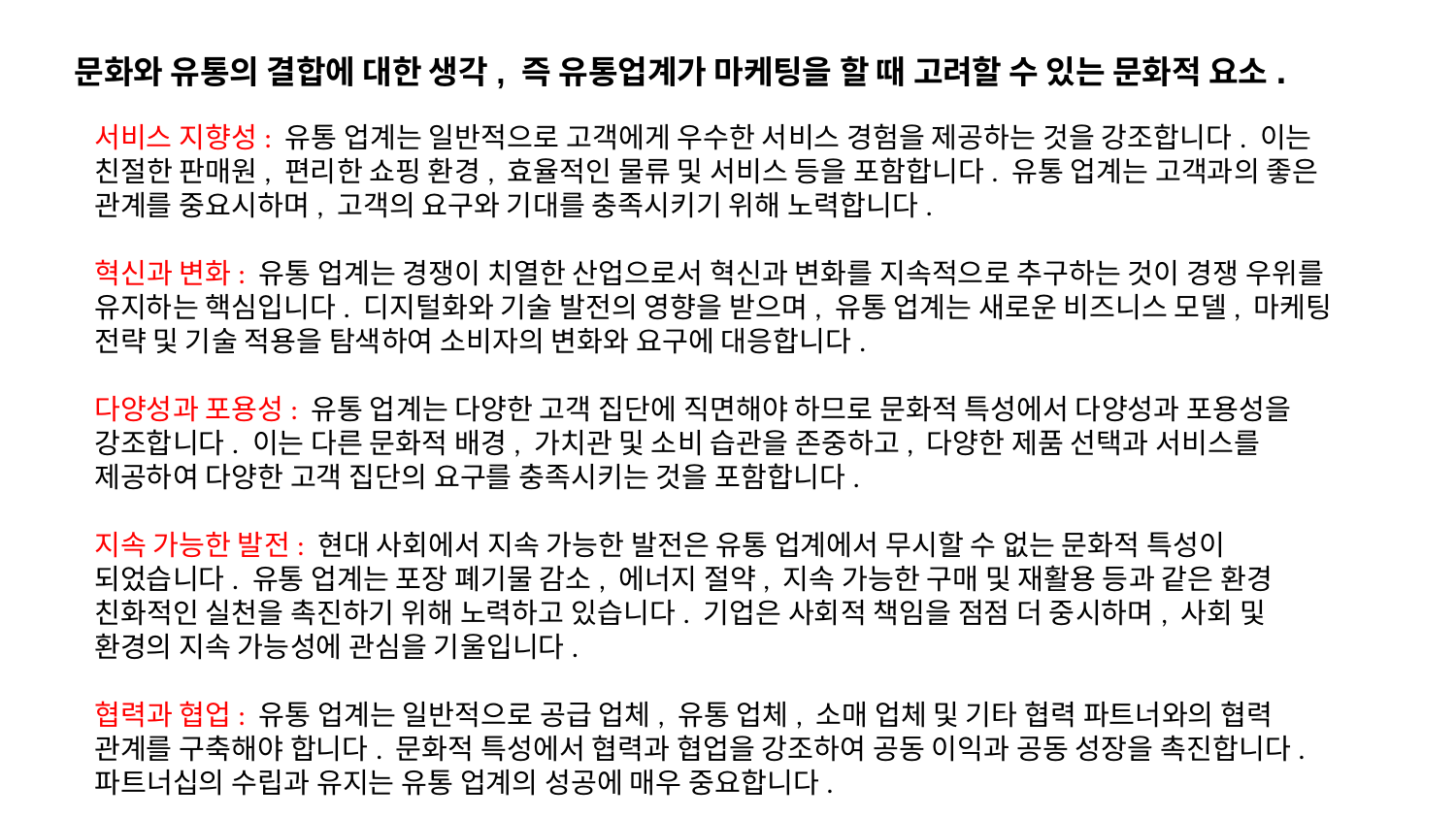

문화와 유통의 결합에 대한 생각, 즉 유통업계가 마케팅을 할 때 고려할 수 있는 문화적 요소.
서비스 지향성: 유통 업계는 일반적으로 고객에게 우수한 서비스 경험을 제공하는 것을 강조합니다. 이는 친절한 판매원, 편리한 쇼핑 환경, 효율적인 물류 및 서비스 등을 포함합니다. 유통 업계는 고객과의 좋은 관계를 중요시하며, 고객의 요구와 기대를 충족시키기 위해 노력합니다.

혁신과 변화: 유통 업계는 경쟁이 치열한 산업으로서 혁신과 변화를 지속적으로 추구하는 것이 경쟁 우위를 유지하는 핵심입니다. 디지털화와 기술 발전의 영향을 받으며, 유통 업계는 새로운 비즈니스 모델, 마케팅 전략 및 기술 적용을 탐색하여 소비자의 변화와 요구에 대응합니다.

다양성과 포용성: 유통 업계는 다양한 고객 집단에 직면해야 하므로 문화적 특성에서 다양성과 포용성을 강조합니다. 이는 다른 문화적 배경, 가치관 및 소비 습관을 존중하고, 다양한 제품 선택과 서비스를 제공하여 다양한 고객 집단의 요구를 충족시키는 것을 포함합니다.

지속 가능한 발전: 현대 사회에서 지속 가능한 발전은 유통 업계에서 무시할 수 없는 문화적 특성이 되었습니다. 유통 업계는 포장 폐기물 감소, 에너지 절약, 지속 가능한 구매 및 재활용 등과 같은 환경 친화적인 실천을 촉진하기 위해 노력하고 있습니다. 기업은 사회적 책임을 점점 더 중시하며, 사회 및 환경의 지속 가능성에 관심을 기울입니다.

협력과 협업: 유통 업계는 일반적으로 공급 업체, 유통 업체, 소매 업체 및 기타 협력 파트너와의 협력 관계를 구축해야 합니다. 문화적 특성에서 협력과 협업을 강조하여 공동 이익과 공동 성장을 촉진합니다. 파트너십의 수립과 유지는 유통 업계의 성공에 매우 중요합니다.